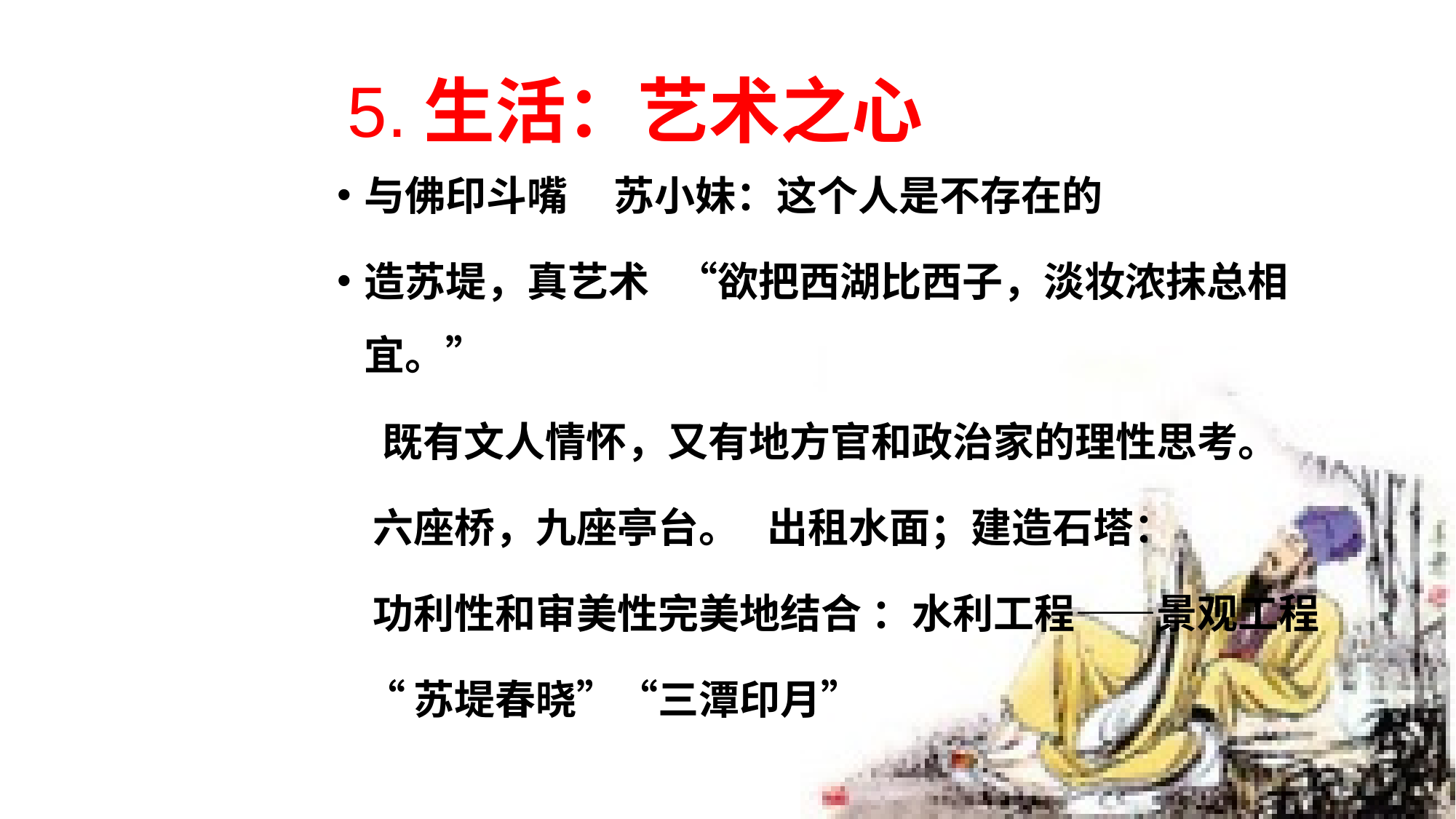

# 5.生活：艺术之心
与佛印斗嘴     苏小妹：这个人是不存在的
造苏堤，真艺术   “欲把西湖比西子，淡妆浓抹总相宜。”
    既有文人情怀，又有地方官和政治家的理性思考。
   六座桥，九座亭台。   出租水面；建造石塔：
   功利性和审美性完美地结合 ：水利工程——景观工程
   “苏堤春晓”“三潭印月”